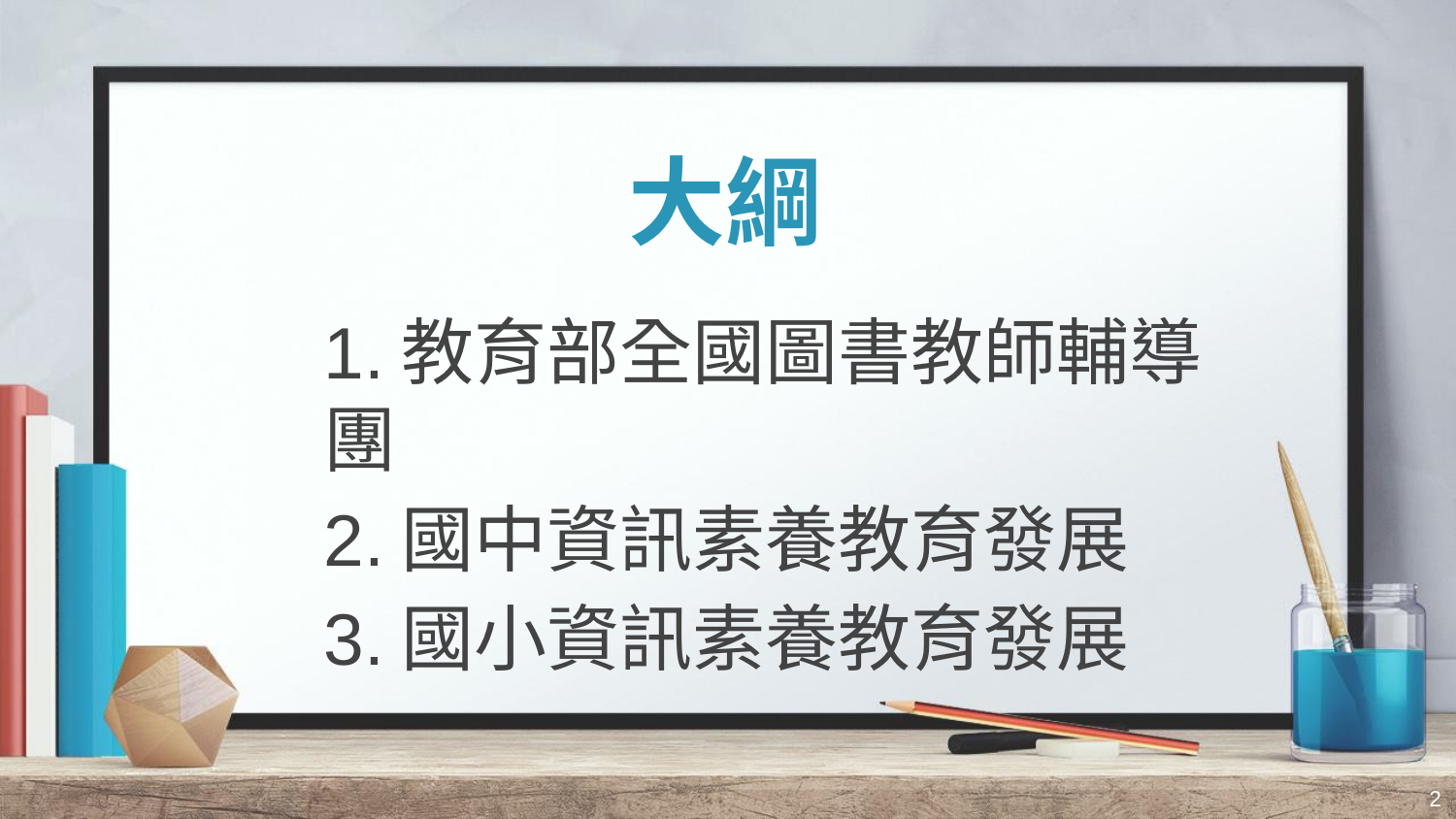

# 大綱
1.教育部全國圖書教師輔導團
2.國中資訊素養教育發展
3.國小資訊素養教育發展

2